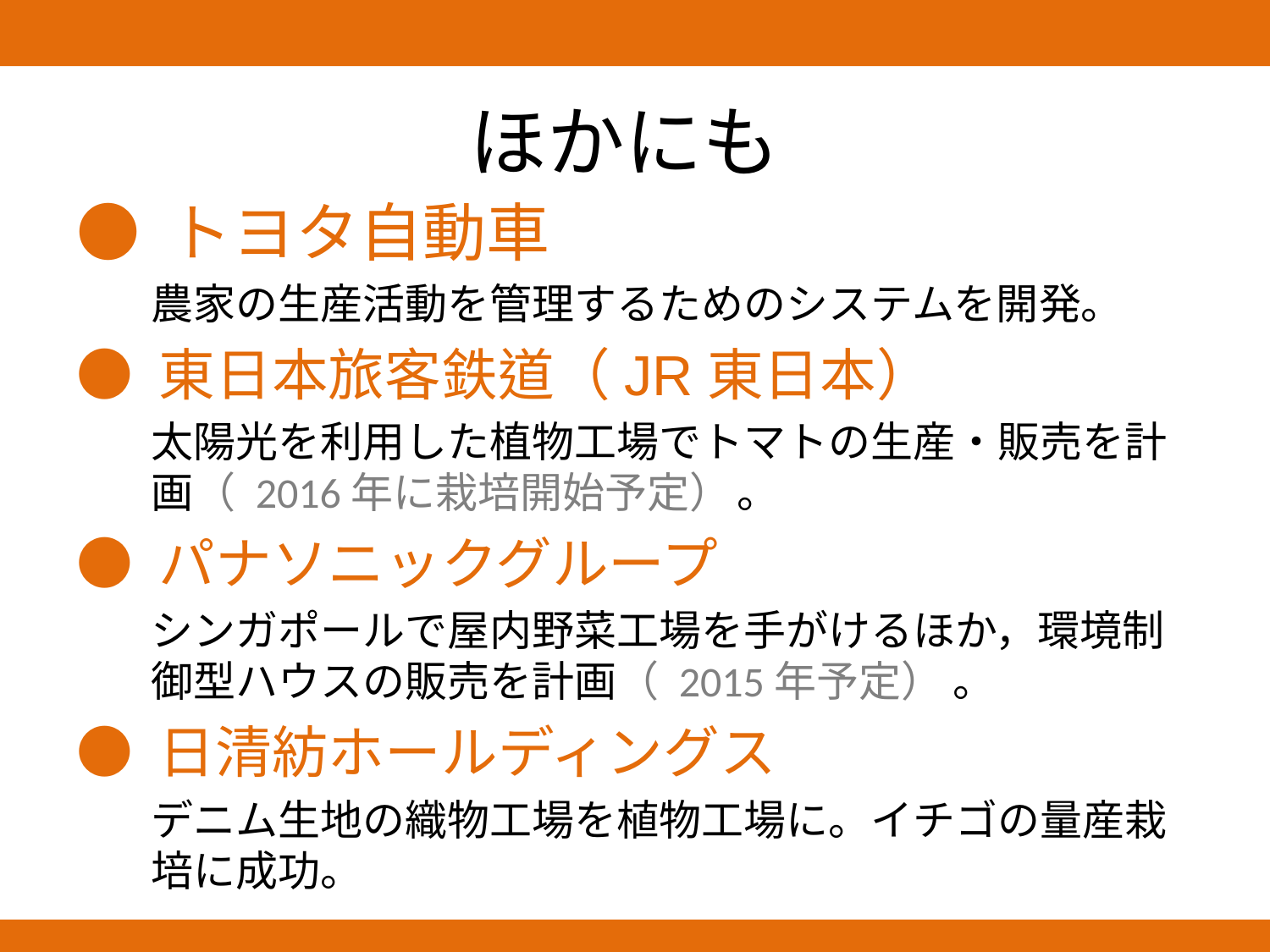

# ほかにも
● トヨタ自動車
農家の生産活動を管理するためのシステムを開発。
● 東日本旅客鉄道（JR東日本）
太陽光を利用した植物工場でトマトの生産・販売を計画（ 2016年に栽培開始予定） 。
● パナソニックグループ
シンガポールで屋内野菜工場を手がけるほか，環境制御型ハウスの販売を計画（ 2015年予定） 。
● 日清紡ホールディングス
デニム生地の織物工場を植物工場に。イチゴの量産栽培に成功。